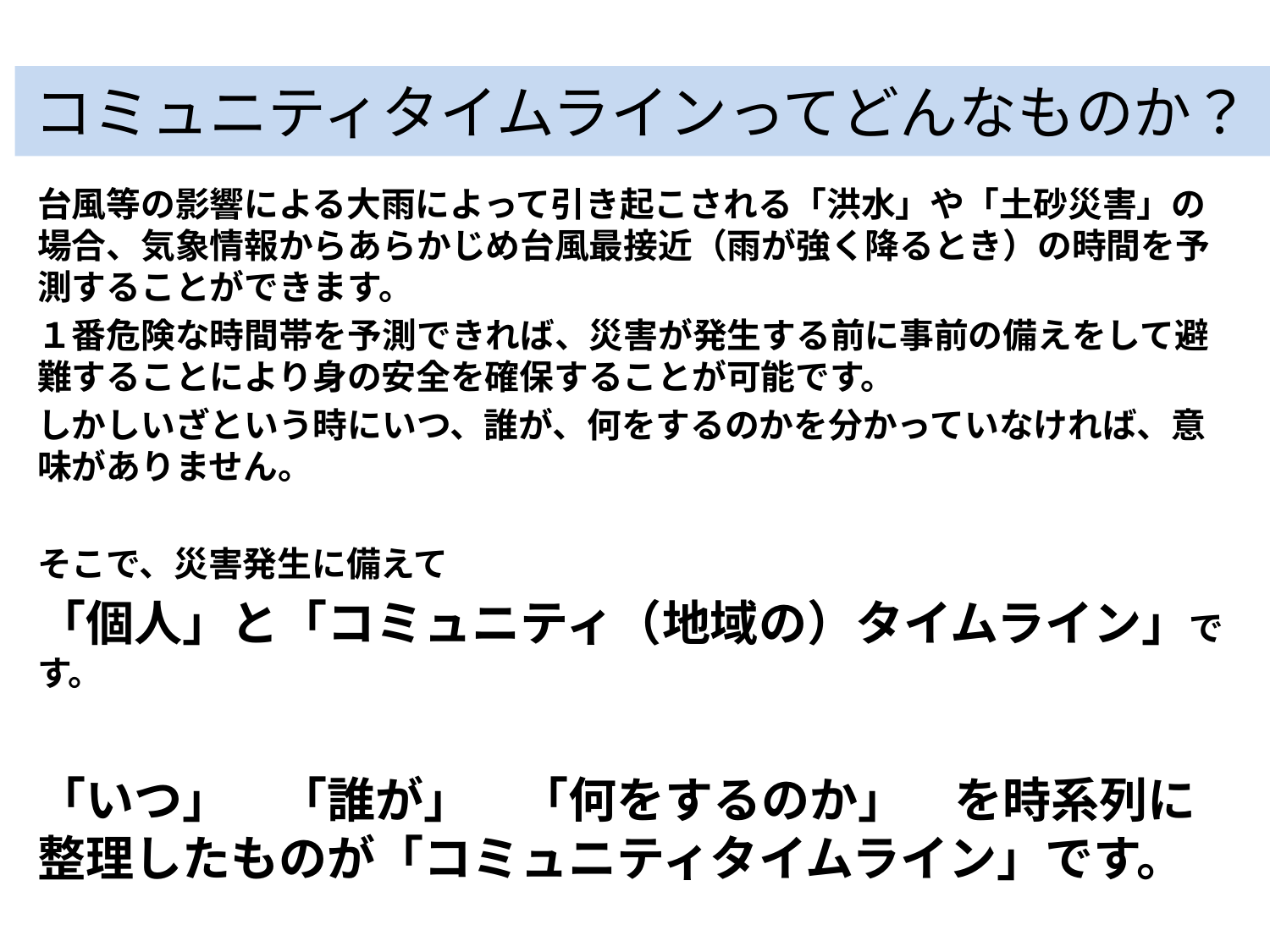

# コミュニティタイムラインってどんなものか？
台風等の影響による大雨によって引き起こされる「洪水」や「土砂災害」の場合、気象情報からあらかじめ台風最接近（雨が強く降るとき）の時間を予測することができます。
１番危険な時間帯を予測できれば、災害が発生する前に事前の備えをして避難することにより身の安全を確保することが可能です。
しかしいざという時にいつ、誰が、何をするのかを分かっていなければ、意味がありません。

そこで、災害発生に備えて
「個人」と「コミュニティ（地域の）タイムライン」です。

「いつ」　「誰が」　「何をするのか」　を時系列に整理したものが「コミュニティタイムライン」です。